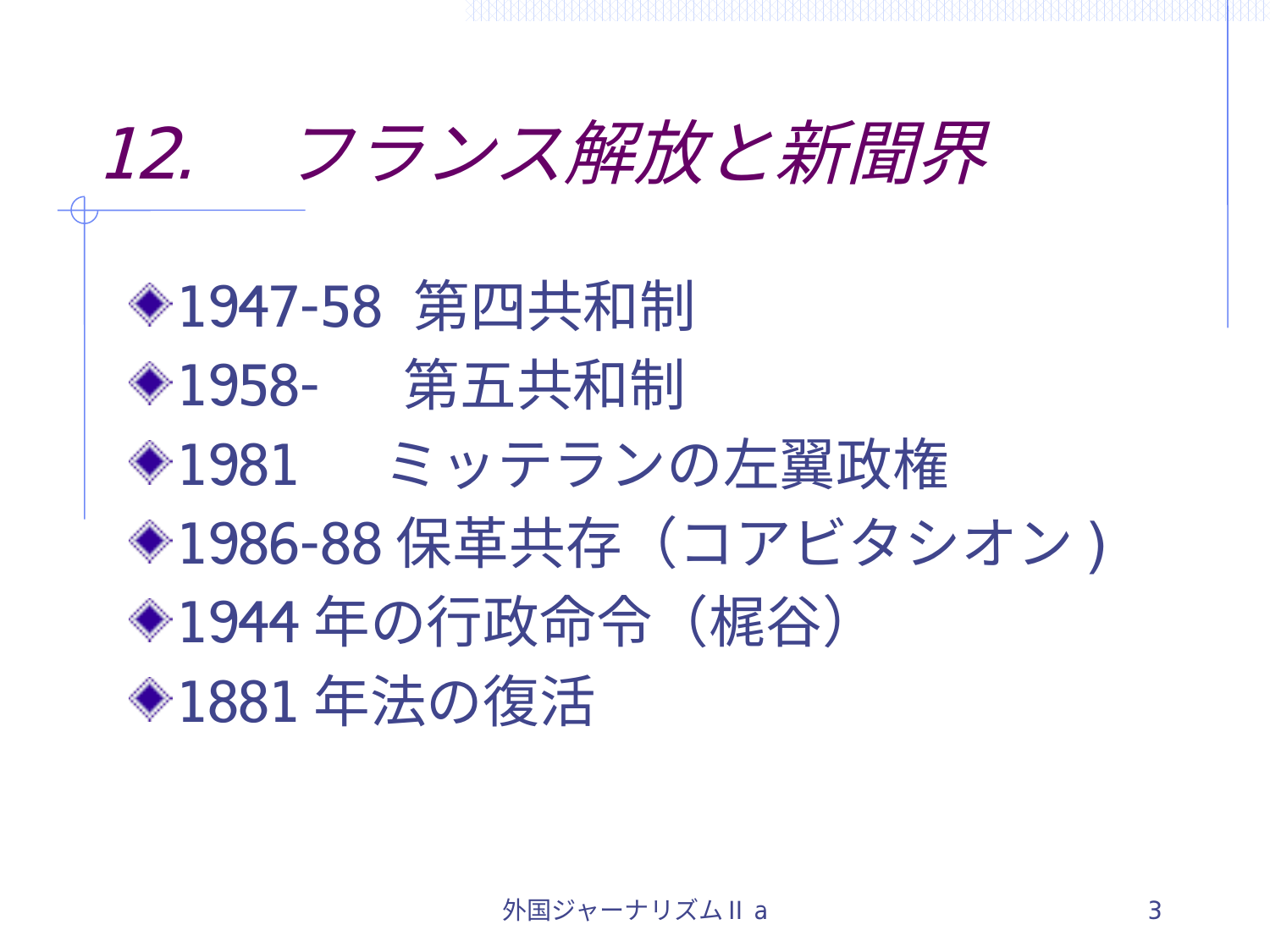

# 12.　フランス解放と新聞界
1947-58 第四共和制
1958-　 第五共和制
1981    ミッテランの左翼政権
1986-88保革共存（コアビタシオン)
1944年の行政命令（梶谷）
1881年法の復活
外国ジャーナリズムⅡa
3